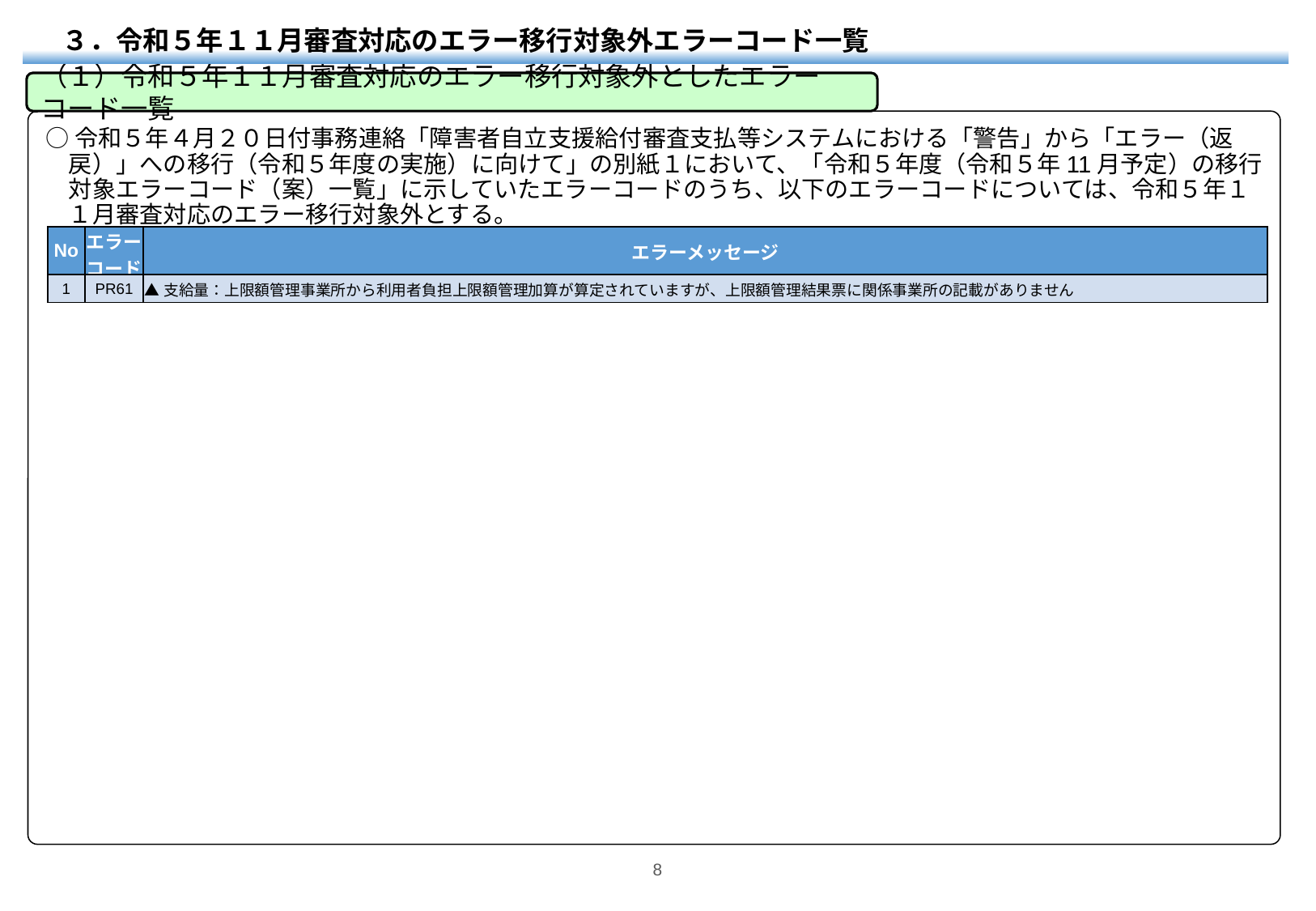

３．令和５年１１月審査対応のエラー移行対象外エラーコード一覧
（１）令和５年１１月審査対応のエラー移行対象外としたエラーコード一覧

○令和５年４月２０日付事務連絡「障害者自立支援給付審査支払等システムにおける「警告」から「エラー（返戻）」への移行（令和５年度の実施）に向けて」の別紙１において、「令和５年度（令和５年11月予定）の移行対象エラーコード（案）一覧」に示していたエラーコードのうち、以下のエラーコードについては、令和５年１１月審査対応のエラー移行対象外とする。
| No | エラー コード | エラーメッセージ |
| --- | --- | --- |
| 1 | PR61 | ▲支給量：上限額管理事業所から利用者負担上限額管理加算が算定されていますが、上限額管理結果票に関係事業所の記載がありません |
8